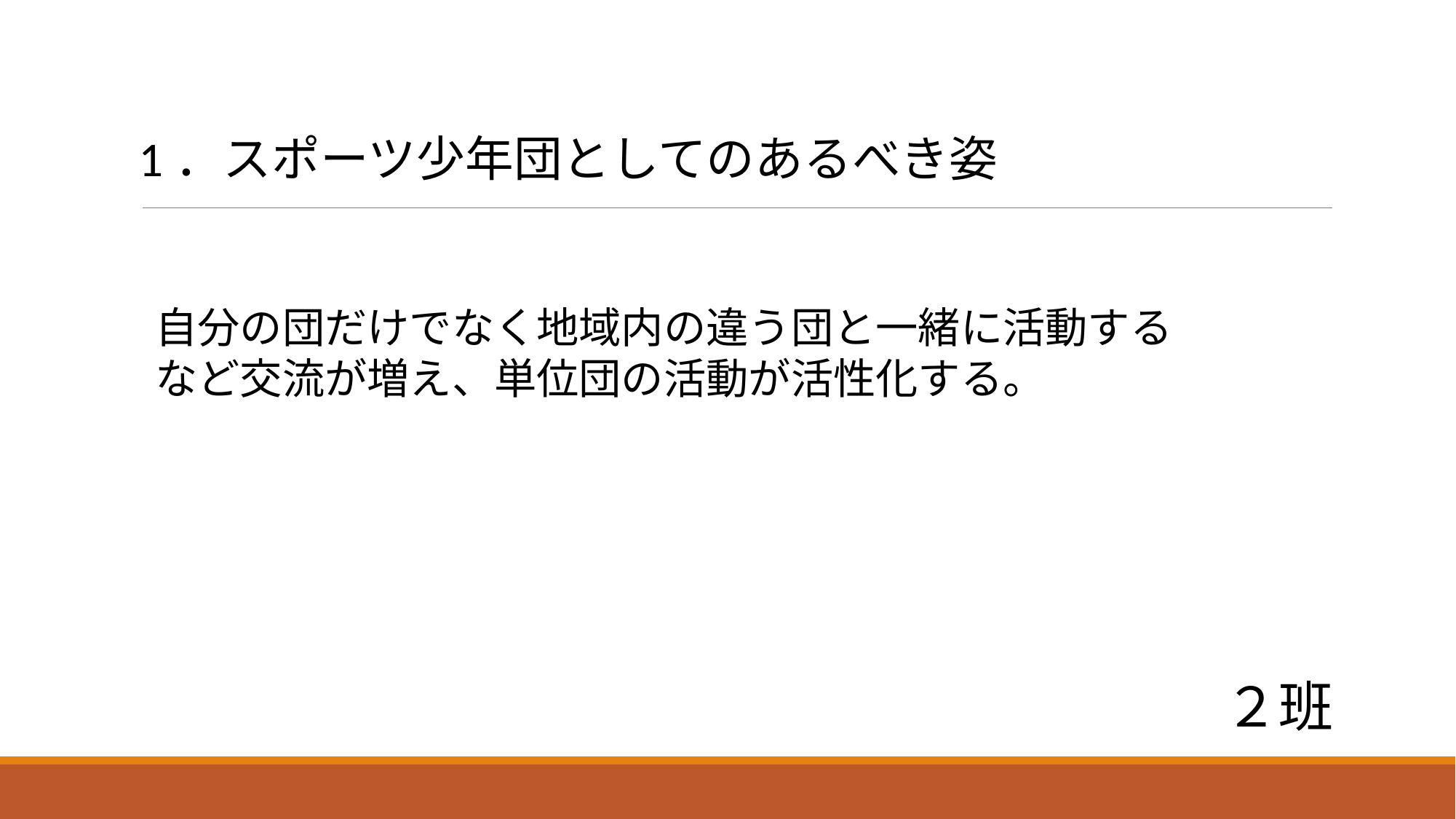

1．スポーツ少年団としてのあるべき姿
自分の団だけでなく地域内の違う団と一緒に活動するなど交流が増え、単位団の活動が活性化する。
２班